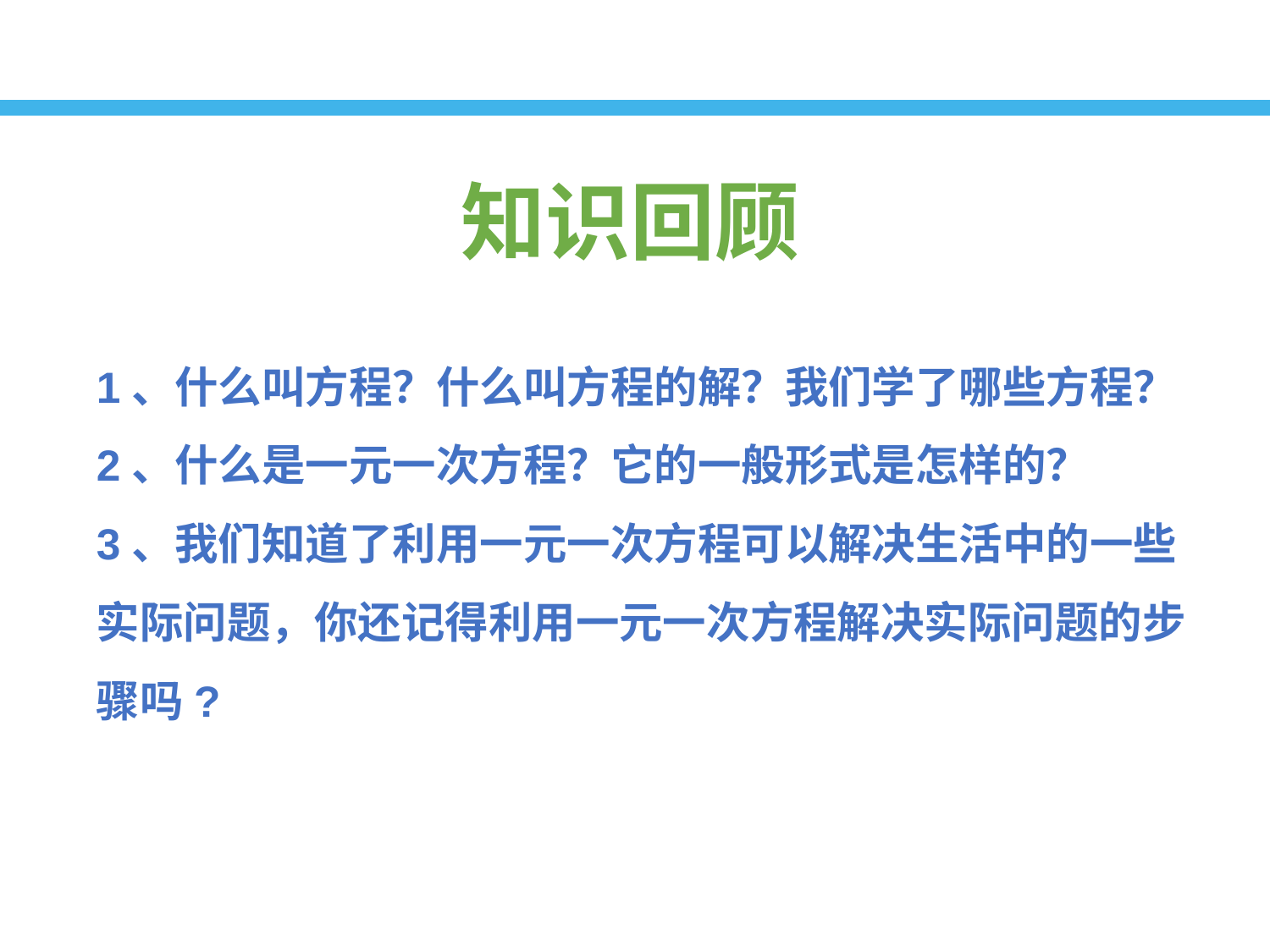

知识回顾

1、什么叫方程？什么叫方程的解？我们学了哪些方程？
2、什么是一元一次方程？它的一般形式是怎样的？
3、我们知道了利用一元一次方程可以解决生活中的一些实际问题，你还记得利用一元一次方程解决实际问题的步骤吗?